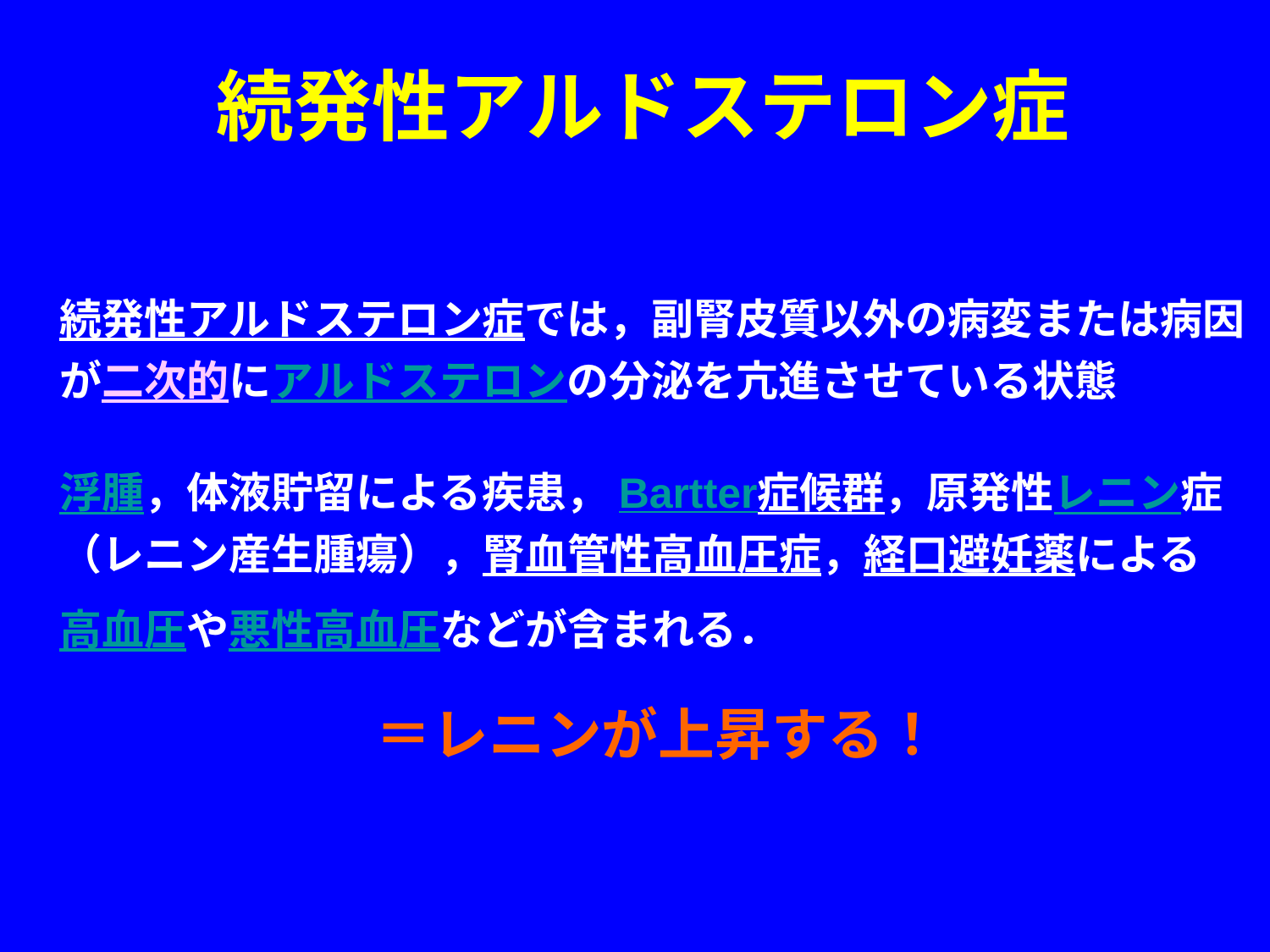

続発性アルドステロン症
続発性アルドステロン症では，副腎皮質以外の病変または病因が二次的にアルドステロンの分泌を亢進させている状態

浮腫，体液貯留による疾患，Bartter症候群，原発性レニン症（レニン産生腫瘍），腎血管性高血圧症，経口避妊薬による高血圧や悪性高血圧などが含まれる．

＝レニンが上昇する！